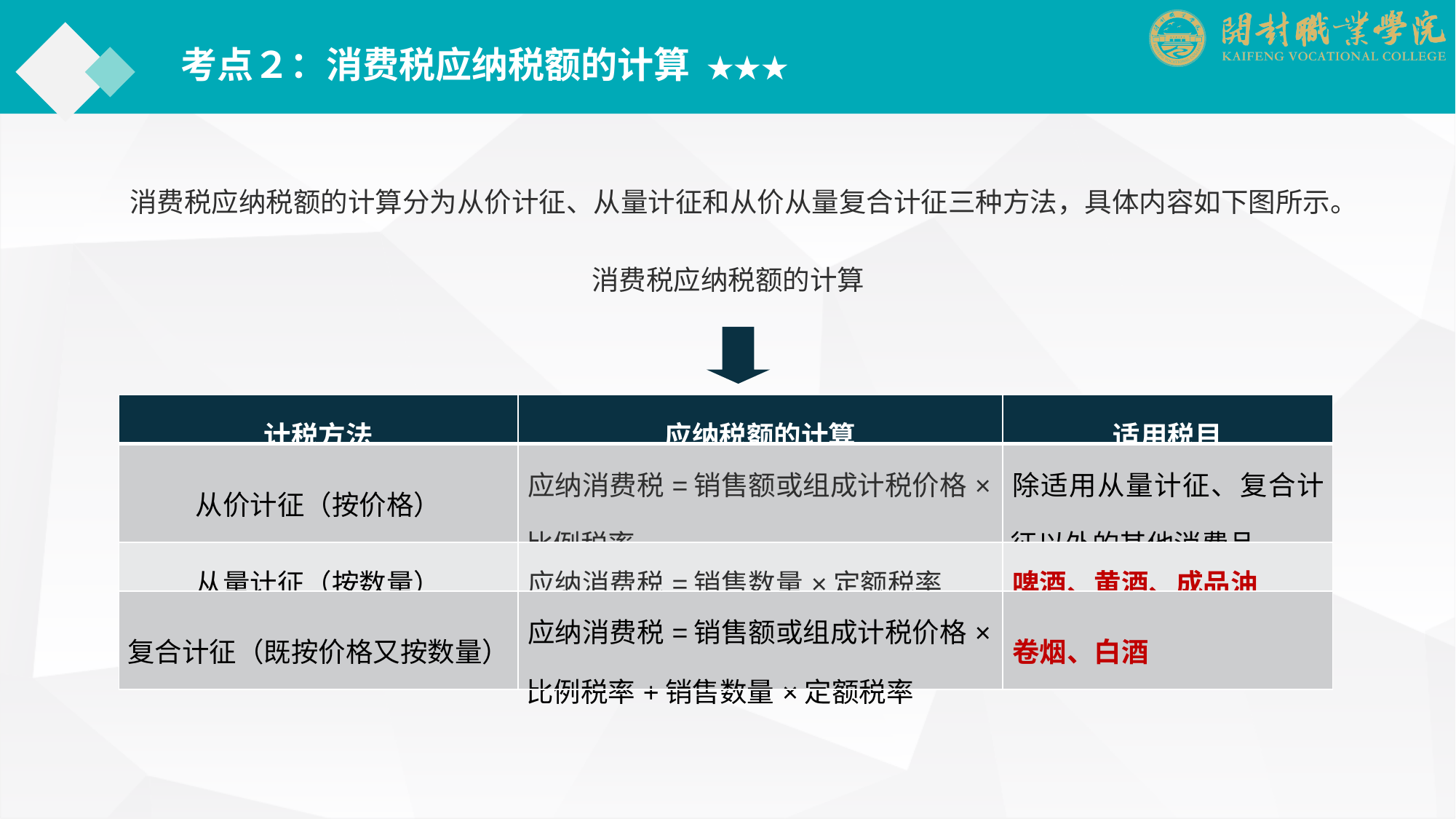

考点２：消费税应纳税额的计算  ★★★
消费税应纳税额的计算分为从价计征、从量计征和从价从量复合计征三种方法，具体内容如下图所示。
消费税应纳税额的计算

| 计税方法 | 应纳税额的计算 | 适用税目 |
| --- | --- | --- |
| 从价计征（按价格） | 应纳消费税=销售额或组成计税价格×比例税率 | 除适用从量计征、复合计征以外的其他消费品 |
| 从量计征（按数量） | 应纳消费税=销售数量×定额税率 | 啤酒、黄酒、成品油 |
| 复合计征（既按价格又按数量） | 应纳消费税=销售额或组成计税价格×比例税率+销售数量×定额税率 | 卷烟、白酒 |